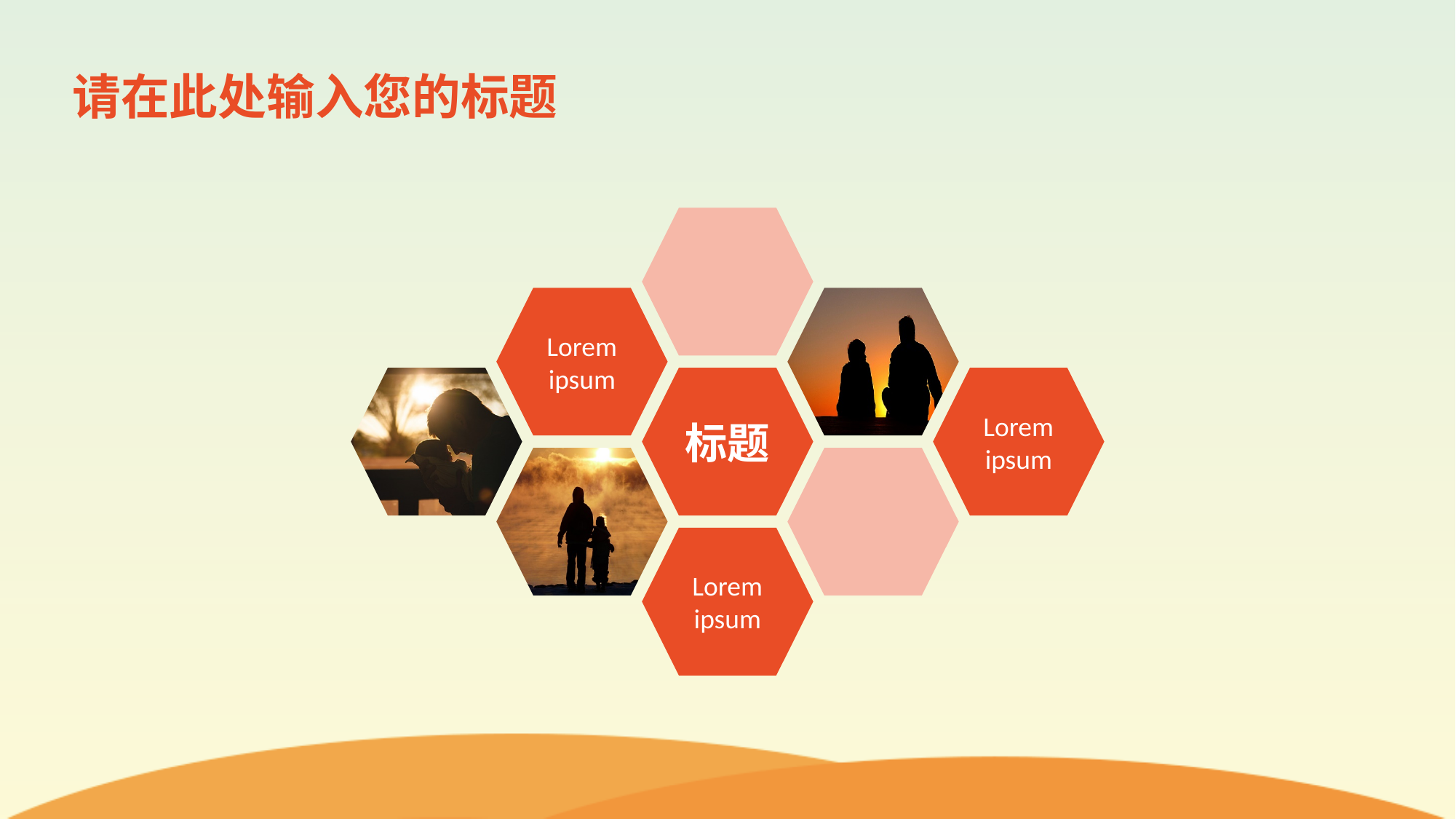

# 请在此处输入您的标题

Lorem ipsum

标题
Lorem ipsum

Lorem ipsum